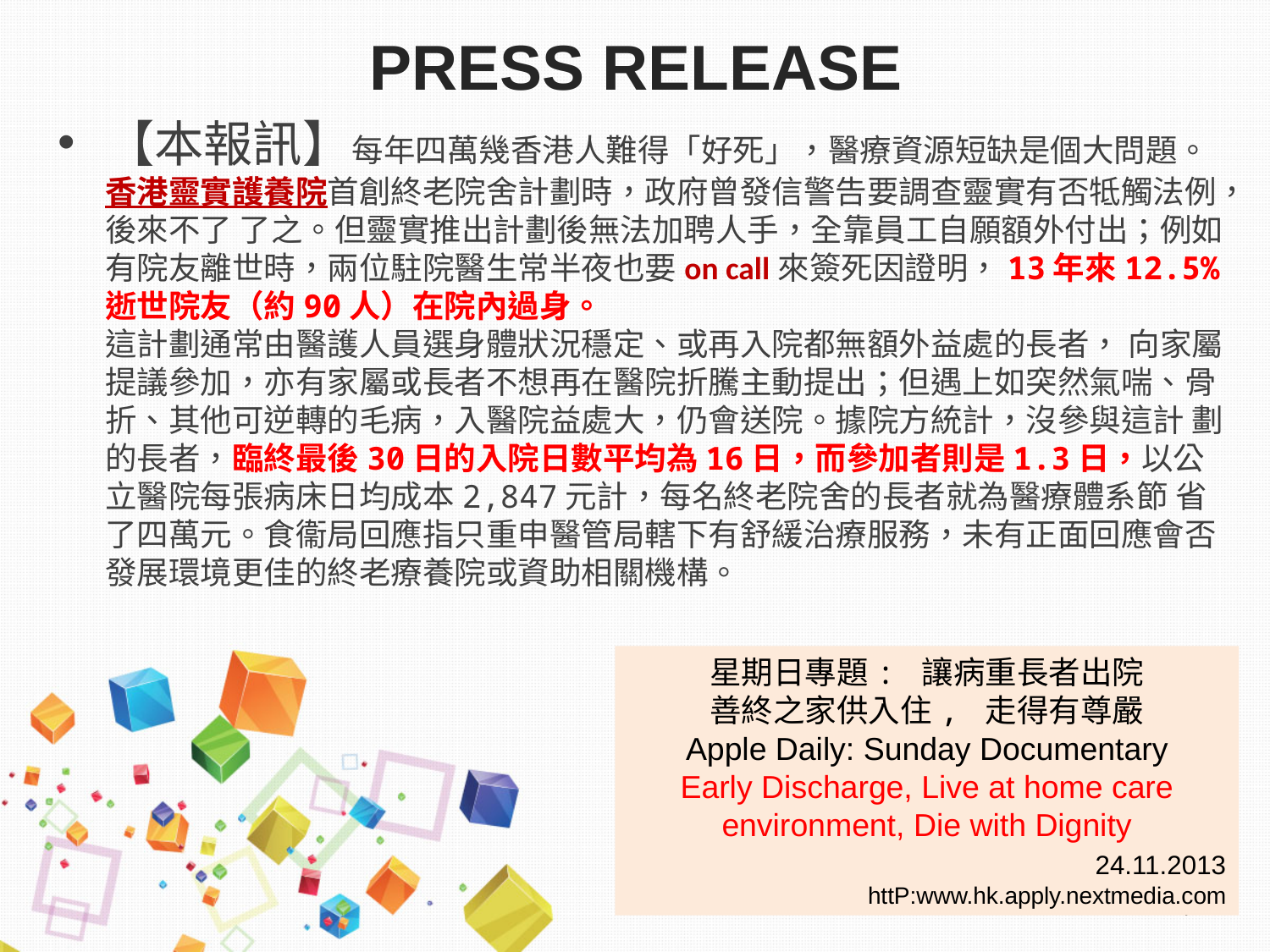

# PRESS RELEASE
【本報訊】每年四萬幾香港人難得「好死」，醫療資源短缺是個大問題。香港靈實護養院首創終老院舍計劃時，政府曾發信警告要調查靈實有否牴觸法例，後來不了 了之。但靈實推出計劃後無法加聘人手，全靠員工自願額外付出；例如有院友離世時，兩位駐院醫生常半夜也要on call來簽死因證明，13年來12.5% 逝世院友（約90人）在院內過身。
這計劃通常由醫護人員選身體狀況穩定、或再入院都無額外益處的長者， 向家屬提議參加，亦有家屬或長者不想再在醫院折騰主動提出；但遇上如突然氣喘、骨折、其他可逆轉的毛病，入醫院益處大，仍會送院。據院方統計，沒參與這計 劃的長者，臨終最後30日的入院日數平均為16日，而參加者則是1.3日，以公立醫院每張病床日均成本2,847元計，每名終老院舍的長者就為醫療體系節 省了四萬元。食衞局回應指只重申醫管局轄下有舒緩治療服務，未有正面回應會否發展環境更佳的終老療養院或資助相關機構。

星期日專題: 讓病重長者出院
善終之家供入住, 走得有尊嚴
Apple Daily: Sunday Documentary
Early Discharge, Live at home care environment, Die with Dignity
 24.11.2013
httP:www.hk.apply.nextmedia.com
7